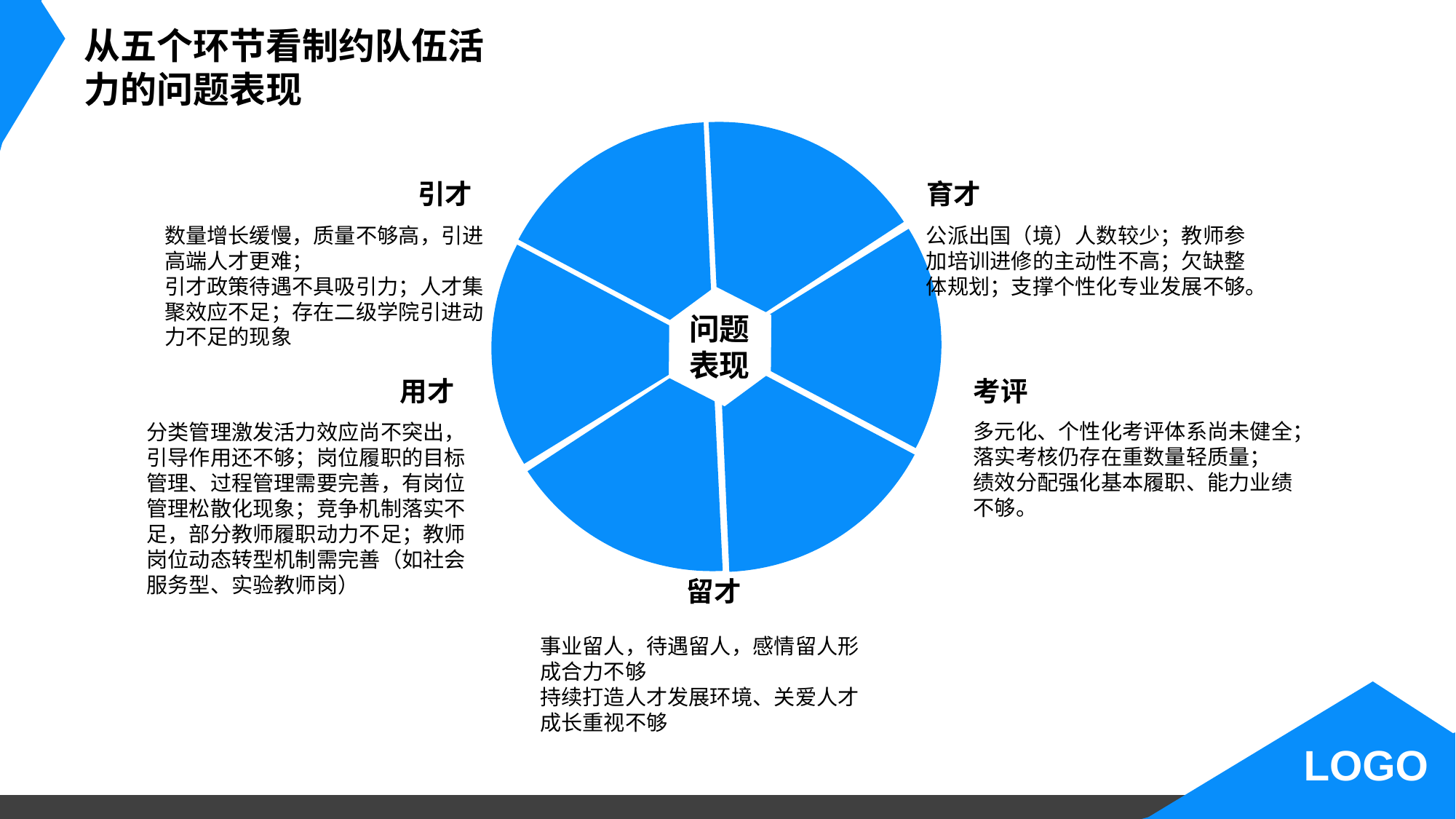

从五个环节看制约队伍活力的问题表现

引才
数量增长缓慢，质量不够高，引进高端人才更难；
引才政策待遇不具吸引力；人才集聚效应不足；存在二级学院引进动力不足的现象
育才
公派出国（境）人数较少；教师参加培训进修的主动性不高；欠缺整体规划；支撑个性化专业发展不够。
问题表现
用才
分类管理激发活力效应尚不突出，引导作用还不够；岗位履职的目标管理、过程管理需要完善，有岗位管理松散化现象；竞争机制落实不足，部分教师履职动力不足；教师岗位动态转型机制需完善（如社会服务型、实验教师岗）
考评
多元化、个性化考评体系尚未健全；
落实考核仍存在重数量轻质量；
绩效分配强化基本履职、能力业绩不够。
留才
事业留人，待遇留人，感情留人形成合力不够
持续打造人才发展环境、关爱人才成长重视不够

LOGO